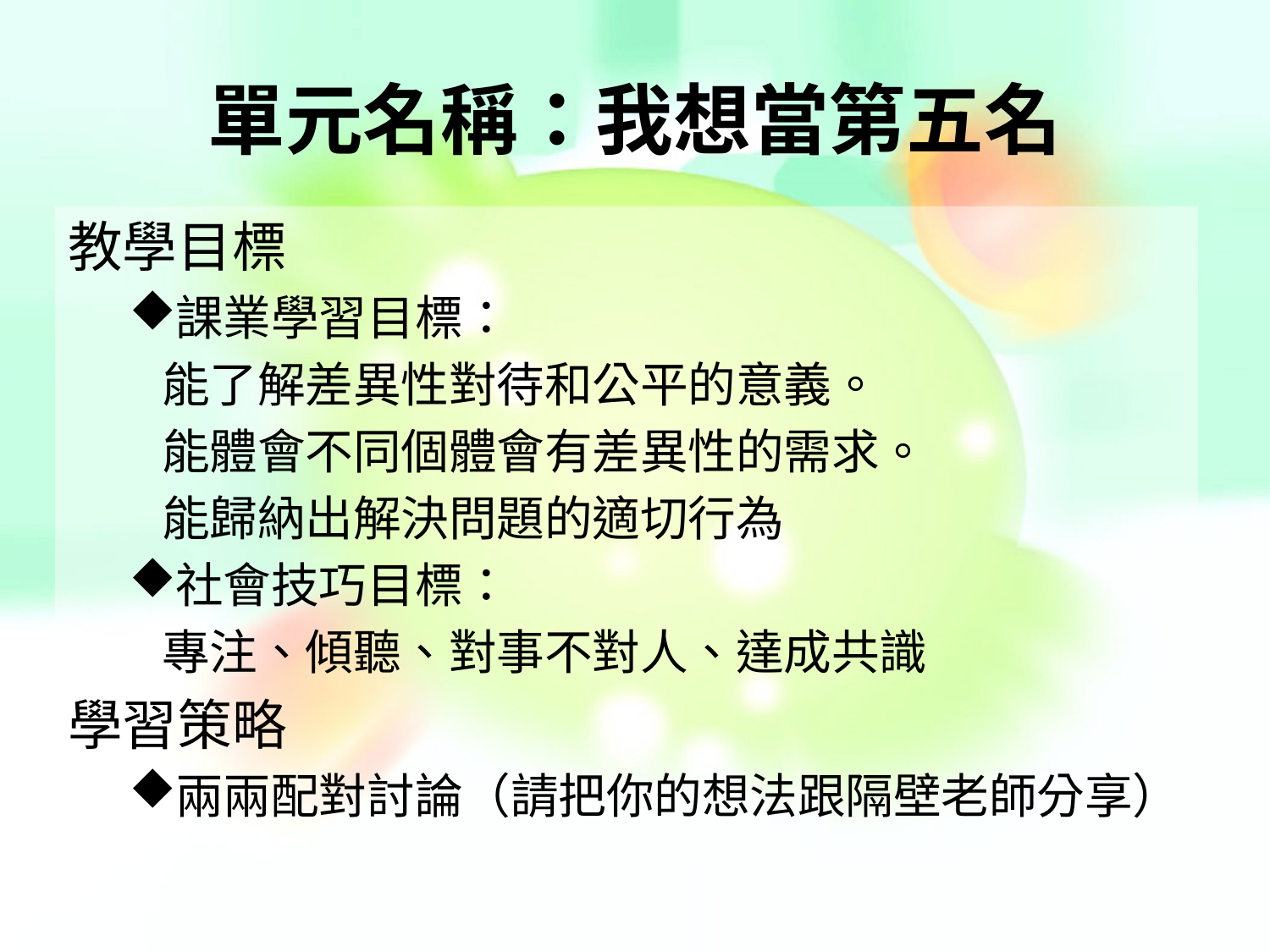

# 單元名稱：我想當第五名
教學目標
課業學習目標：
  能了解差異性對待和公平的意義。
  能體會不同個體會有差異性的需求。
  能歸納出解決問題的適切行為
社會技巧目標：
  專注、傾聽、對事不對人、達成共識
學習策略
兩兩配對討論（請把你的想法跟隔壁老師分享）